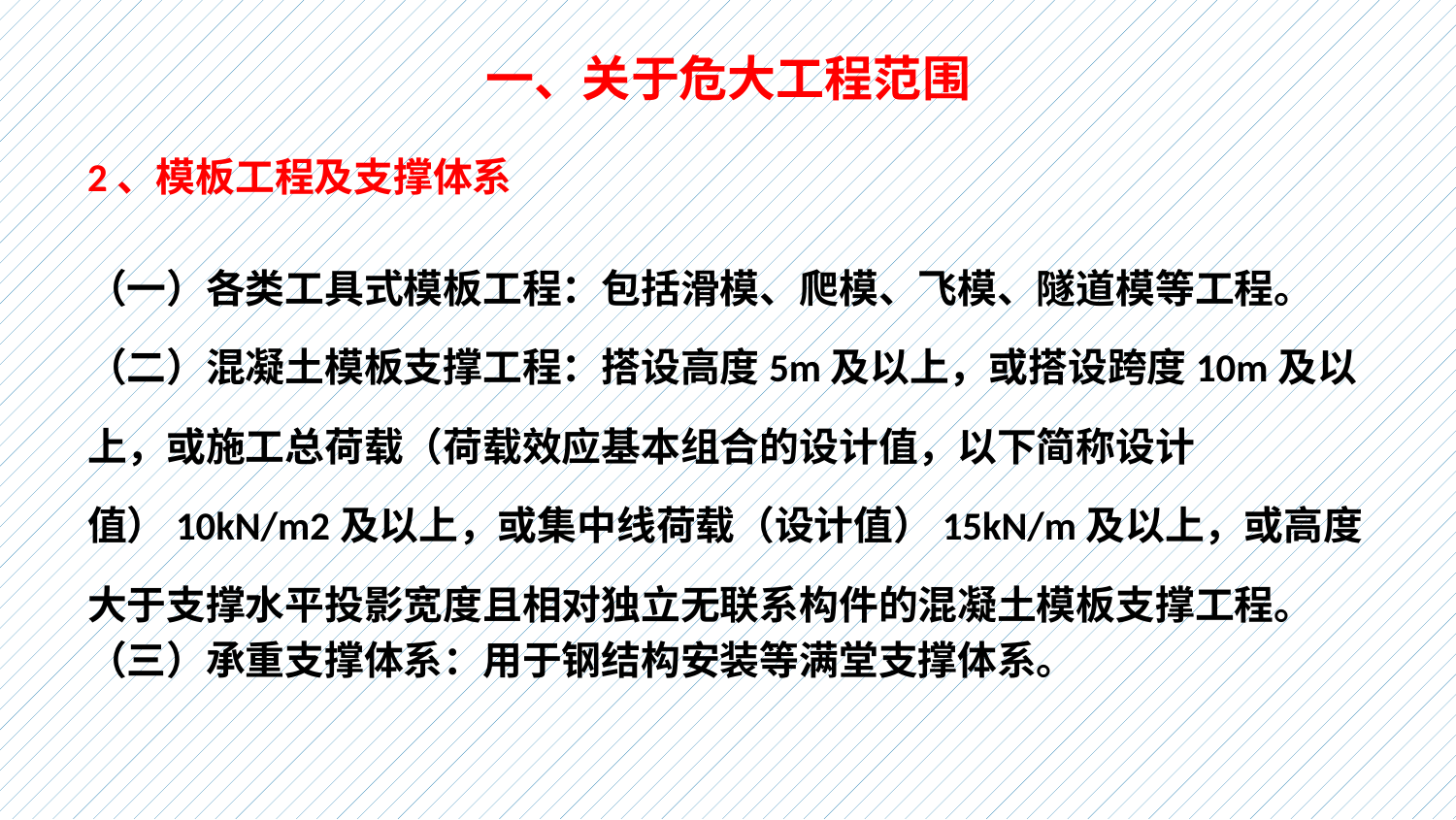

# 一、关于危大工程范围
2、模板工程及支撑体系

（一）各类工具式模板工程：包括滑模、爬模、飞模、隧道模等工程。
（二）混凝土模板支撑工程：搭设高度5m及以上，或搭设跨度10m及以上，或施工总荷载（荷载效应基本组合的设计值，以下简称设计值）10kN/m2及以上，或集中线荷载（设计值）15kN/m及以上，或高度大于支撑水平投影宽度且相对独立无联系构件的混凝土模板支撑工程。
（三）承重支撑体系：用于钢结构安装等满堂支撑体系。